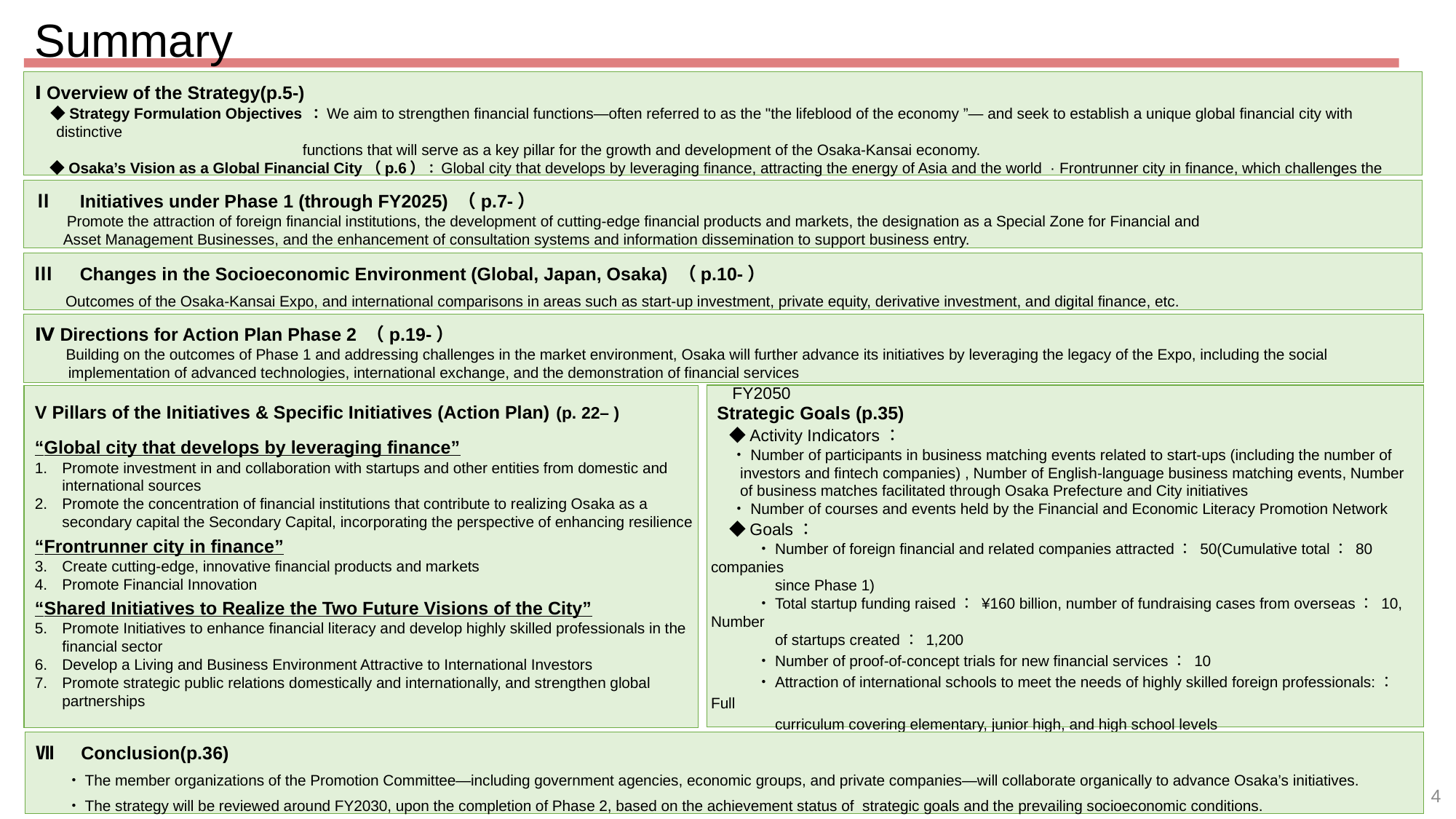

Summary
Ⅰ Overview of the Strategy(p.5-)
　◆Strategy Formulation Objectives ：We aim to strengthen financial functions—often referred to as the "the lifeblood of the economy ”— and seek to establish a unique global financial city with distinctive
                                                           functions that will serve as a key pillar for the growth and development of the Osaka-Kansai economy.
　◆Osaka’s Vision as a Global Financial City（p.6）：Global city that develops by leveraging finance, attracting the energy of Asia and the world  · Frontrunner city in finance, which challenges the world with
                                                                                       innovative　initiatives

Ⅱ　Initiatives under Phase 1 (through FY2025) （p.7-）
　        Promote the attraction of foreign financial institutions, the development of cutting-edge financial products and markets, the designation as a Special Zone for Financial and
       Asset Management Businesses, and the enhancement of consultation systems and information dissemination to support business entry.
Ⅲ　Changes in the Socioeconomic Environment (Global, Japan, Osaka) （p.10-）
        Outcomes of the Osaka-Kansai Expo, and international comparisons in areas such as start-up investment, private equity, derivative investment, and digital finance, etc.
Ⅳ Directions for Action Plan Phase 2 （p.19-）
         Building on the outcomes of Phase 1 and addressing challenges in the market environment, Osaka will further advance its initiatives by leveraging the legacy of the Expo, including the social
        implementation of advanced technologies, international exchange, and the demonstration of financial services
Ⅵ Strategy Implementation Period （p.33-）
　　・Phase 1： through FY2025, Phase 2： FY2026–FY2030, Final Target Year： FY2050
 Strategic Goals (p.35)
　◆Activity Indicators：
     ・Number of participants in business matching events related to start-ups (including the number of
       investors and fintech companies) , Number of English-language business matching events, Number
       of business matches facilitated through Osaka Prefecture and City initiatives
     ・Number of courses and events held by the Financial and Economic Literacy Promotion Network
　◆Goals：
　　　・Number of foreign financial and related companies attracted： 50(Cumulative total： 80 companies
　　　　since Phase 1)
　　　・Total startup funding raised： ¥160 billion, number of fundraising cases from overseas： 10, Number
　　　　of startups created： 1,200
　　　・Number of proof-of-concept trials for new financial services： 10
　　　・Attraction of international schools to meet the needs of highly skilled foreign professionals:： Full
　　　　curriculum covering elementary, junior high, and high school levels
　　　・Number of international media features： 10	・　Number of social media followers： 5,000
V Pillars of the Initiatives & Specific Initiatives (Action Plan) (p. 22– )
“Global city that develops by leveraging finance”
Promote investment in and collaboration with startups and other entities from domestic and international sources
Promote the concentration of financial institutions that contribute to realizing Osaka as a secondary capital the Secondary Capital, incorporating the perspective of enhancing resilience
“Frontrunner city in finance”
Create cutting-edge, innovative financial products and markets
Promote Financial Innovation
“Shared Initiatives to Realize the Two Future Visions of the City”
Promote Initiatives to enhance financial literacy and develop highly skilled professionals in the financial sector
Develop a Living and Business Environment Attractive to International Investors
Promote strategic public relations domestically and internationally, and strengthen global partnerships
Ⅶ　Conclusion(p.36)
　　・The member organizations of the Promotion Committee—including government agencies, economic groups, and private companies—will collaborate organically to advance Osaka’s initiatives.
　　・The strategy will be reviewed around FY2030, upon the completion of Phase 2, based on the achievement status of  strategic goals and the prevailing socioeconomic conditions.

4